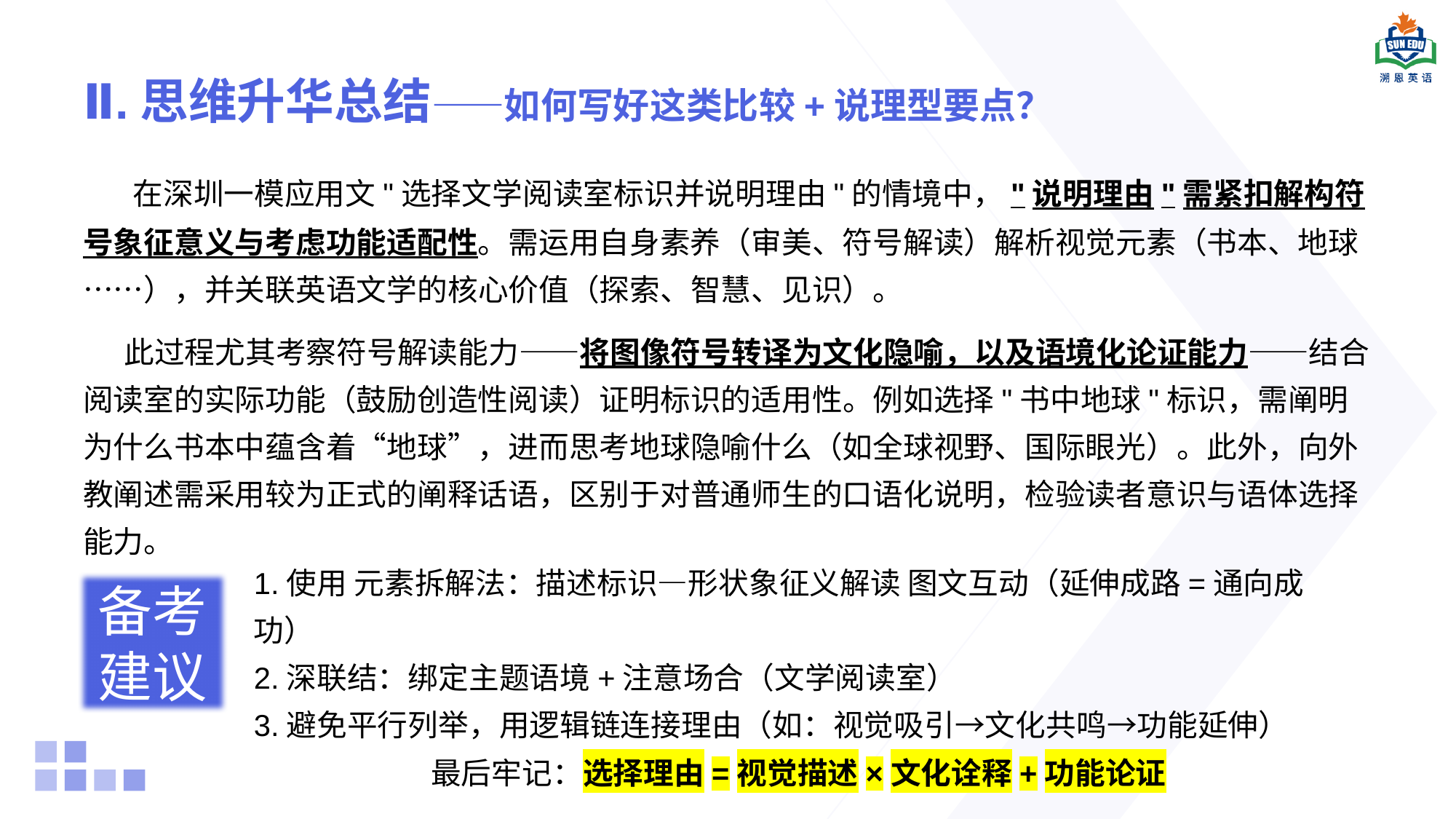

# Ⅱ.思维升华总结——如何写好这类比较+说理型要点？
     在深圳一模应用文"选择文学阅读室标识并说明理由"的情境中，"说明理由"需紧扣解构符号象征意义与考虑功能适配性。需运用自身素养（审美、符号解读）解析视觉元素（书本、地球……），并关联英语文学的核心价值（探索、智慧、见识）。
     此过程尤其考察符号解读能力——将图像符号转译为文化隐喻，以及语境化论证能力——结合阅读室的实际功能（鼓励创造性阅读）证明标识的适用性。例如选择"书中地球"标识，需阐明为什么书本中蕴含着“地球”，进而思考地球隐喻什么（如全球视野、国际眼光）。此外，向外教阐述需采用较为正式的阐释话语，区别于对普通师生的口语化说明，检验读者意识与语体选择能力。
1.使用 元素拆解法：描述标识—形状象征义解读 图文互动（延伸成路=通向成功）
2.深联结：绑定主题语境+注意场合（文学阅读室）
3.避免平行列举，用逻辑链连接理由（如：视觉吸引→文化共鸣→功能延伸）
最后牢记：选择理由=视觉描述×文化诠释+功能论证
备考
建议